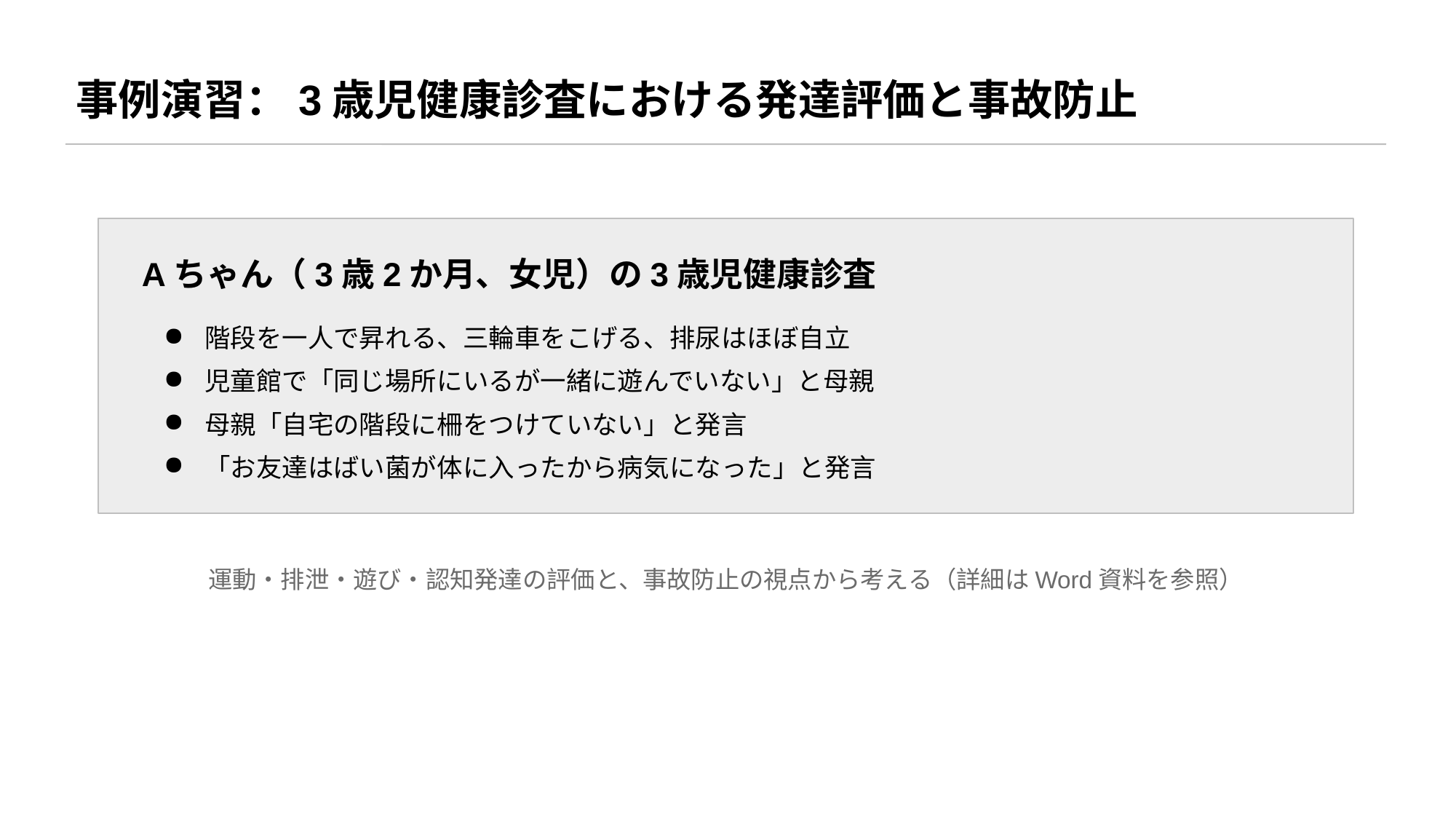

事例演習：3歳児健康診査における発達評価と事故防止

Aちゃん（3歳2か月、女児）の3歳児健康診査
階段を一人で昇れる、三輪車をこげる、排尿はほぼ自立
児童館で「同じ場所にいるが一緒に遊んでいない」と母親
母親「自宅の階段に柵をつけていない」と発言
「お友達はばい菌が体に入ったから病気になった」と発言
運動・排泄・遊び・認知発達の評価と、事故防止の視点から考える（詳細はWord資料を参照）